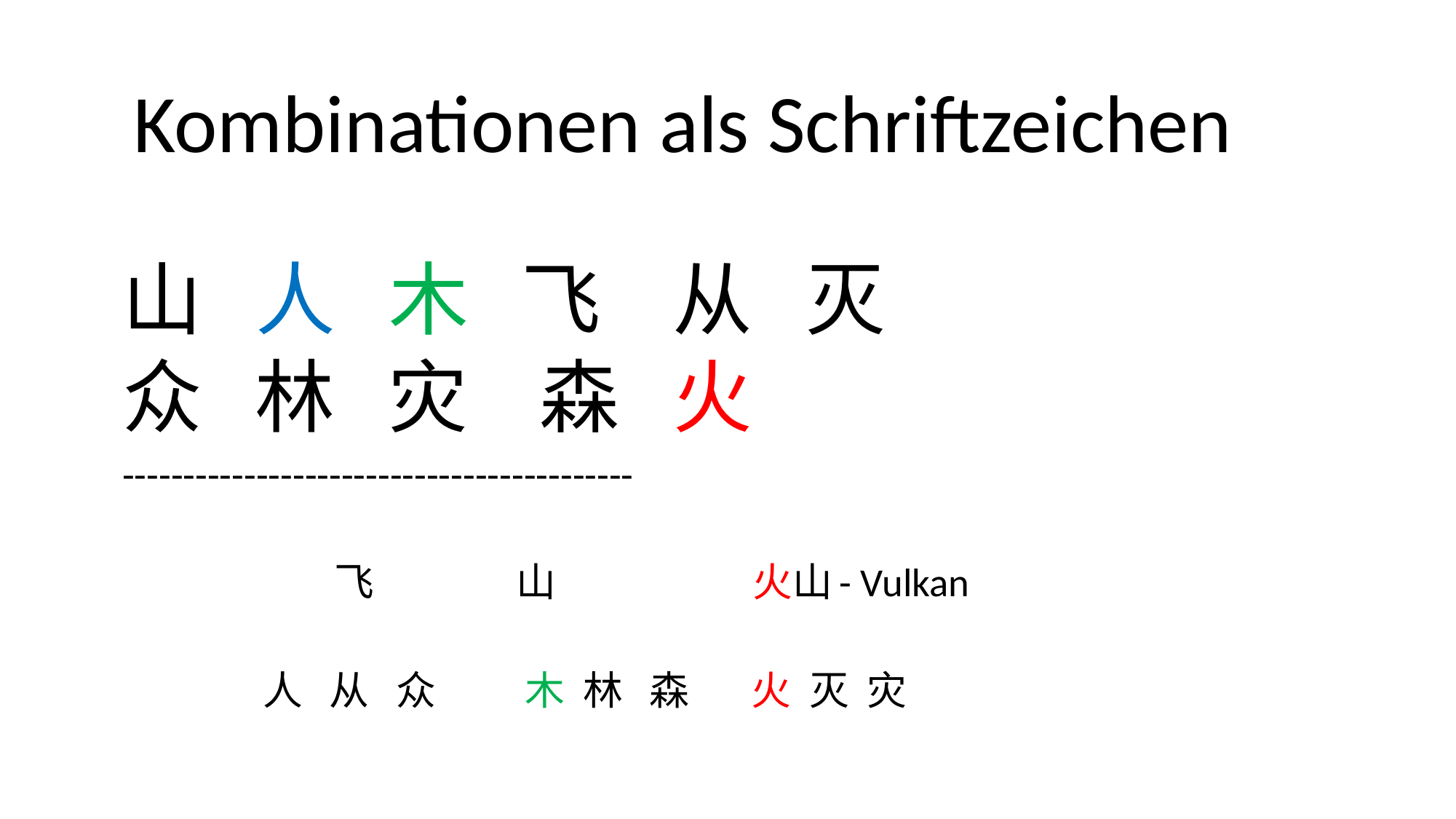

Kombinationen als Schriftzeichen
山   人   木   飞    从   灭
众   林   灾    森   火
------------------------------------------

                       飞                山                      火山- Vulkan

               人   从   众          木  林   森       火  灭  灾